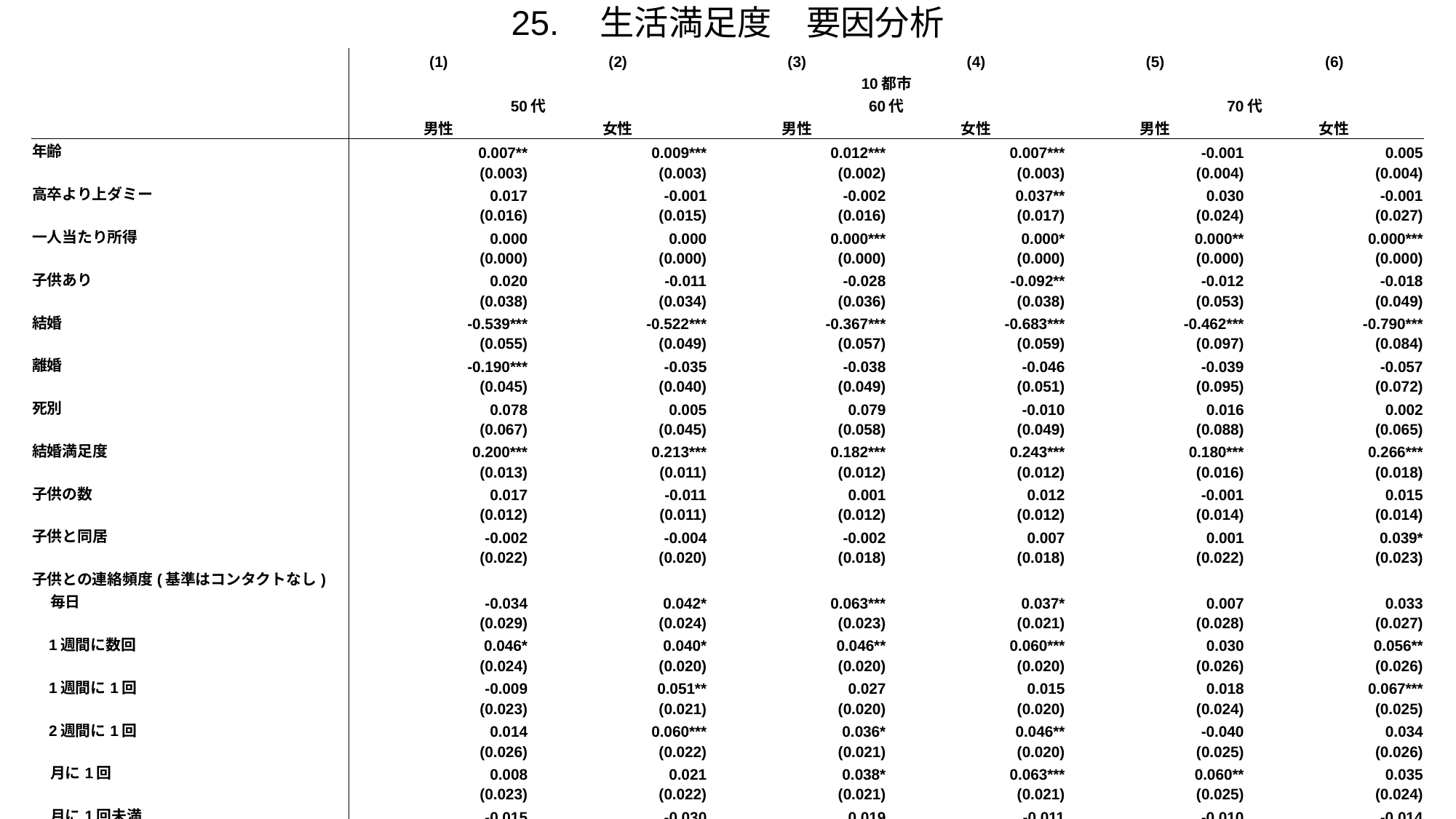

# 25.　生活満足度　要因分析
|  | (1) | (2) | (3) | (4) | (5) | (6) |
| --- | --- | --- | --- | --- | --- | --- |
|  | 10都市 |  |  |  |  |  |
|  | 50代 |  | 60代 |  | 70代 |  |
|  | 男性 | 女性 | 男性 | 女性 | 男性 | 女性 |
| 年齢 | 0.007\*\* | 0.009\*\*\* | 0.012\*\*\* | 0.007\*\*\* | -0.001 | 0.005 |
|  | (0.003) | (0.003) | (0.002) | (0.003) | (0.004) | (0.004) |
| 高卒より上ダミー | 0.017 | -0.001 | -0.002 | 0.037\*\* | 0.030 | -0.001 |
|  | (0.016) | (0.015) | (0.016) | (0.017) | (0.024) | (0.027) |
| 一人当たり所得 | 0.000 | 0.000 | 0.000\*\*\* | 0.000\* | 0.000\*\* | 0.000\*\*\* |
|  | (0.000) | (0.000) | (0.000) | (0.000) | (0.000) | (0.000) |
| 子供あり | 0.020 | -0.011 | -0.028 | -0.092\*\* | -0.012 | -0.018 |
|  | (0.038) | (0.034) | (0.036) | (0.038) | (0.053) | (0.049) |
| 結婚 | -0.539\*\*\* | -0.522\*\*\* | -0.367\*\*\* | -0.683\*\*\* | -0.462\*\*\* | -0.790\*\*\* |
|  | (0.055) | (0.049) | (0.057) | (0.059) | (0.097) | (0.084) |
| 離婚 | -0.190\*\*\* | -0.035 | -0.038 | -0.046 | -0.039 | -0.057 |
|  | (0.045) | (0.040) | (0.049) | (0.051) | (0.095) | (0.072) |
| 死別 | 0.078 | 0.005 | 0.079 | -0.010 | 0.016 | 0.002 |
|  | (0.067) | (0.045) | (0.058) | (0.049) | (0.088) | (0.065) |
| 結婚満足度 | 0.200\*\*\* | 0.213\*\*\* | 0.182\*\*\* | 0.243\*\*\* | 0.180\*\*\* | 0.266\*\*\* |
|  | (0.013) | (0.011) | (0.012) | (0.012) | (0.016) | (0.018) |
| 子供の数 | 0.017 | -0.011 | 0.001 | 0.012 | -0.001 | 0.015 |
|  | (0.012) | (0.011) | (0.012) | (0.012) | (0.014) | (0.014) |
| 子供と同居 | -0.002 | -0.004 | -0.002 | 0.007 | 0.001 | 0.039\* |
|  | (0.022) | (0.020) | (0.018) | (0.018) | (0.022) | (0.023) |
| 子供との連絡頻度(基準はコンタクトなし) |  |  |  |  |  |  |
| 毎日 | -0.034 | 0.042\* | 0.063\*\*\* | 0.037\* | 0.007 | 0.033 |
|  | (0.029) | (0.024) | (0.023) | (0.021) | (0.028) | (0.027) |
| 1週間に数回 | 0.046\* | 0.040\* | 0.046\*\* | 0.060\*\*\* | 0.030 | 0.056\*\* |
|  | (0.024) | (0.020) | (0.020) | (0.020) | (0.026) | (0.026) |
| 1週間に1回 | -0.009 | 0.051\*\* | 0.027 | 0.015 | 0.018 | 0.067\*\*\* |
|  | (0.023) | (0.021) | (0.020) | (0.020) | (0.024) | (0.025) |
| 2週間に1回 | 0.014 | 0.060\*\*\* | 0.036\* | 0.046\*\* | -0.040 | 0.034 |
|  | (0.026) | (0.022) | (0.021) | (0.020) | (0.025) | (0.026) |
| 月に1回 | 0.008 | 0.021 | 0.038\* | 0.063\*\*\* | 0.060\*\* | 0.035 |
|  | (0.023) | (0.022) | (0.021) | (0.021) | (0.025) | (0.024) |
| 月に1回未満 | -0.015 | -0.030 | 0.019 | -0.011 | -0.010 | -0.014 |
|  | (0.030) | (0.025) | (0.024) | (0.024) | (0.028) | (0.028) |
| 観測値 | 1880 | 1934 | 3056 | 3010 | 2124 | 2254 |